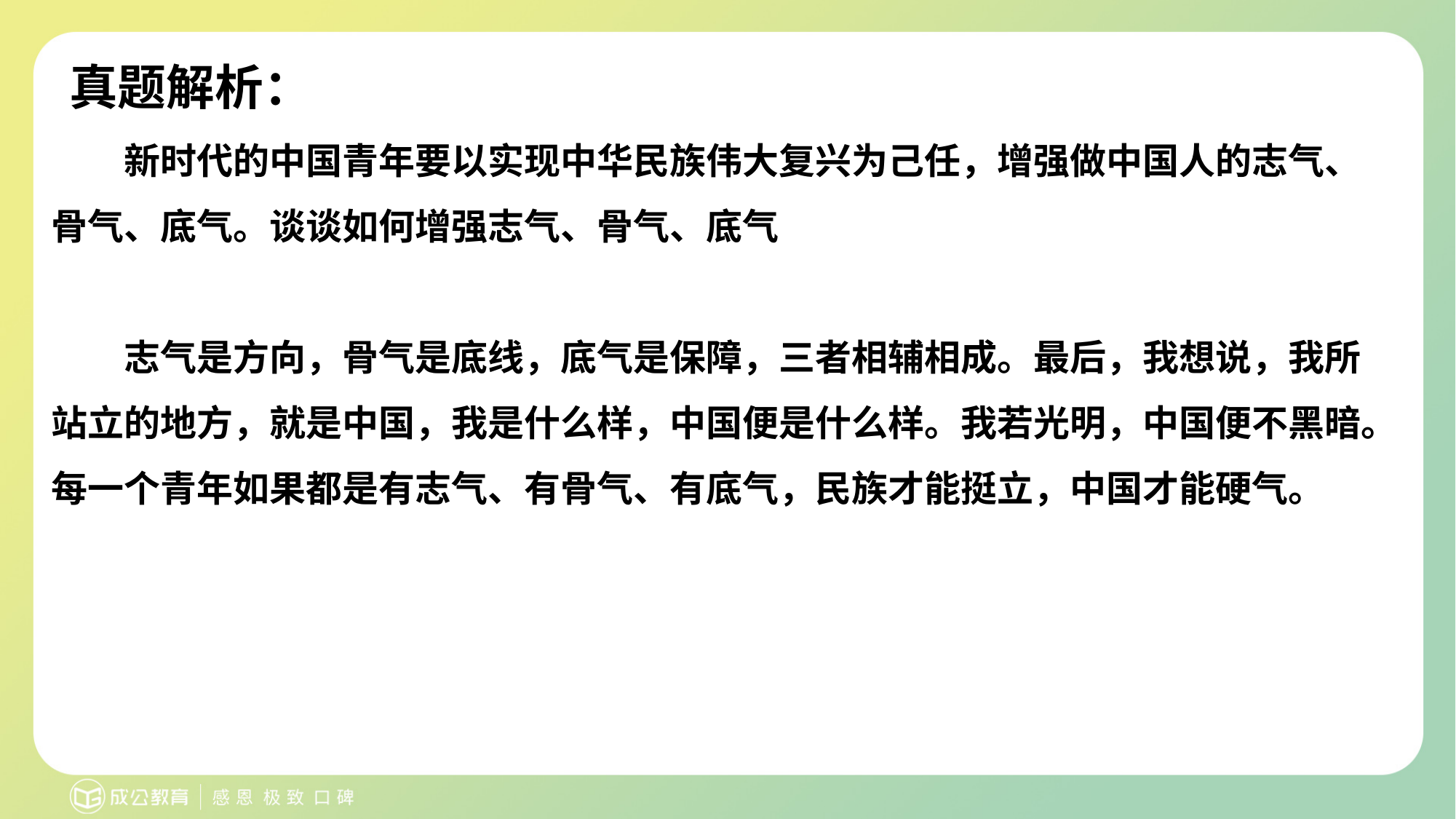

# 真题解析：
新时代的中国青年要以实现中华民族伟大复兴为己任，增强做中国人的志气、骨气、底气。谈谈如何增强志气、骨气、底气

志气是方向，骨气是底线，底气是保障，三者相辅相成。最后，我想说，我所站立的地方，就是中国，我是什么样，中国便是什么样。我若光明，中国便不黑暗。每一个青年如果都是有志气、有骨气、有底气，民族才能挺立，中国才能硬气。